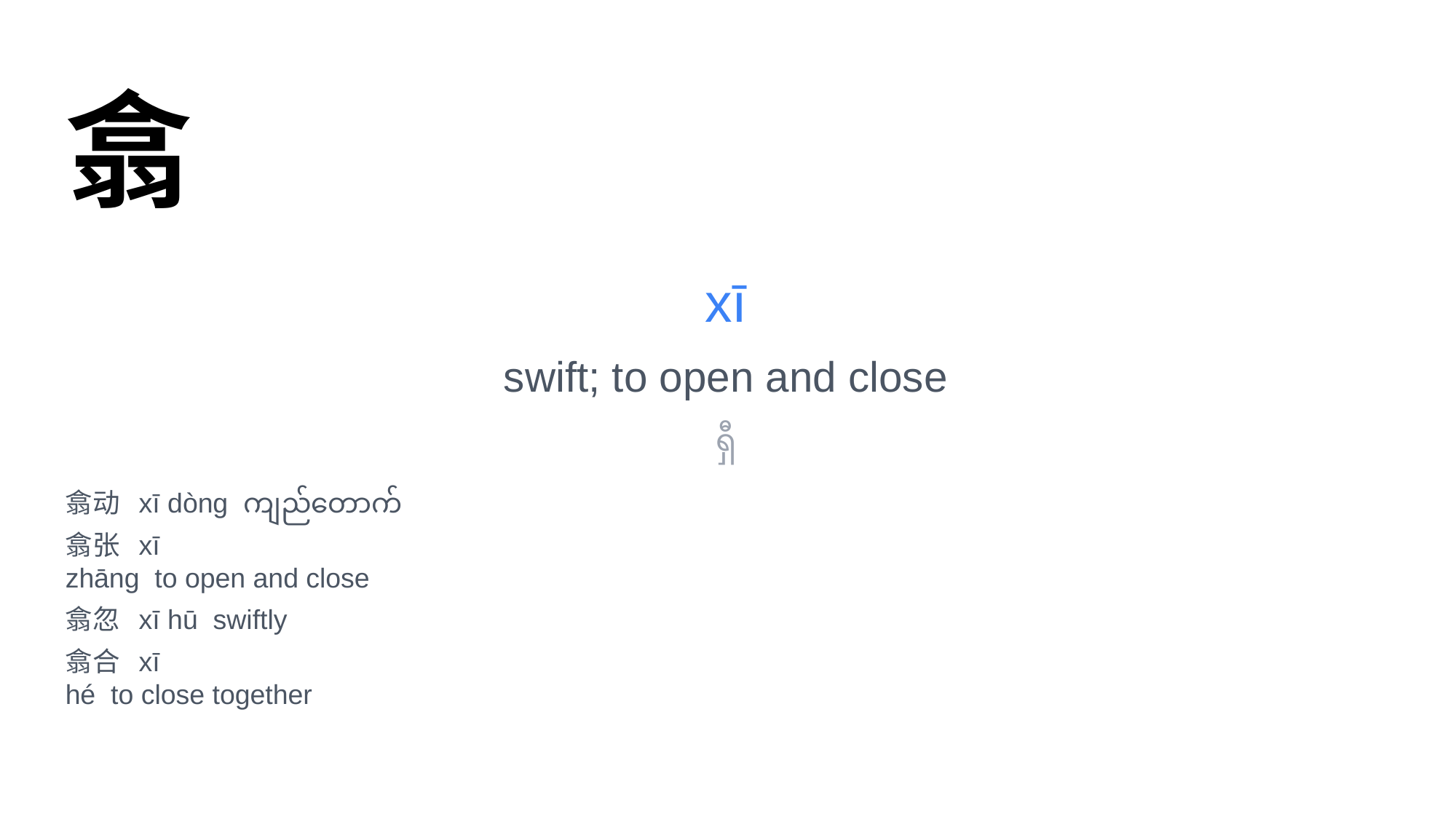

翕
xī
swift; to open and close
ရှီ
翕动  xī dòng  ကျည်တောက်
翕张  xī
zhāng  to open and close
翕忽  xī hū  swiftly
翕合  xī
hé  to close together